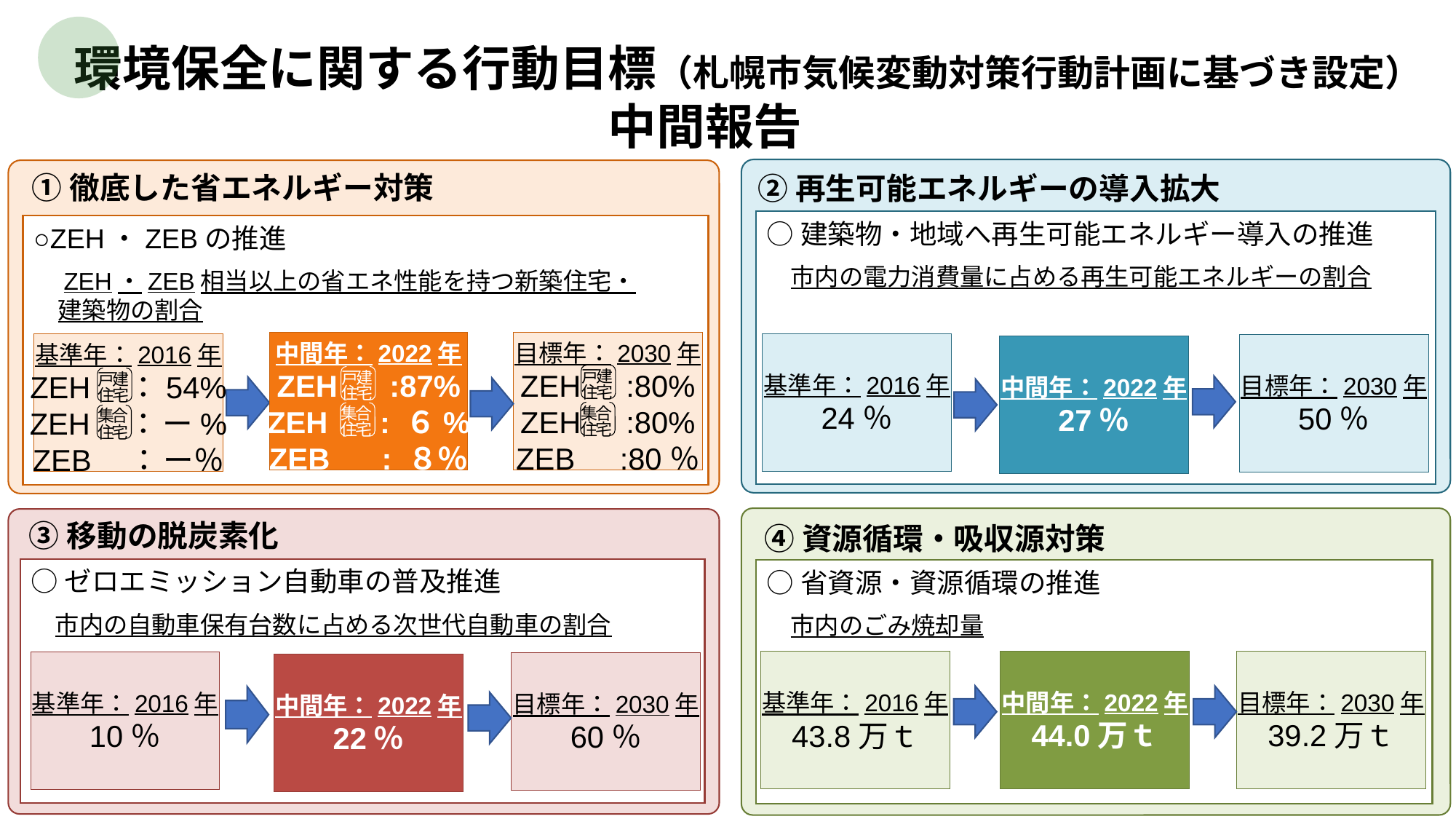

環境保全に関する行動目標（札幌市気候変動対策行動計画に基づき設定）
　　　　　　　　　　　中間報告

○建築物・地域へ再生可能エネルギー導入の推進

　市内の電力消費量に占める再生可能エネルギーの割合
②再生可能エネルギーの導入拡大
基準年：2016年
24％
目標年：2030年
50％

○ZEH・ZEBの推進

　ZEH・ZEB相当以上の省エネ性能を持つ新築住宅・
　建築物の割合
①徹底した省エネルギー対策
中間年：2022年
ZEH　 :87%
ZEH　 : ６%
ZEB　 : ８％
目標年：2030年
ZEH　:80%
ZEH　:80%
ZEB　:80％
基準年：2016年
ZEH　：54%
ZEH　： ー%
ZEB　： ー％
中間年：2022年
27％
戸建
住宅

戸建
住宅

戸建
住宅

集合
住宅

集合
住宅

集合
住宅

○省資源・資源循環の推進

　市内のごみ焼却量
④資源循環・吸収源対策

○ゼロエミッション自動車の普及推進

　市内の自動車保有台数に占める次世代自動車の割合
③移動の脱炭素化
基準年：2016年
10％
目標年：2030年
60％

中間年：2022年
44.0万ｔ
目標年：2030年
39.2万ｔ
基準年：2016年
43.8万ｔ
中間年：2022年
22％